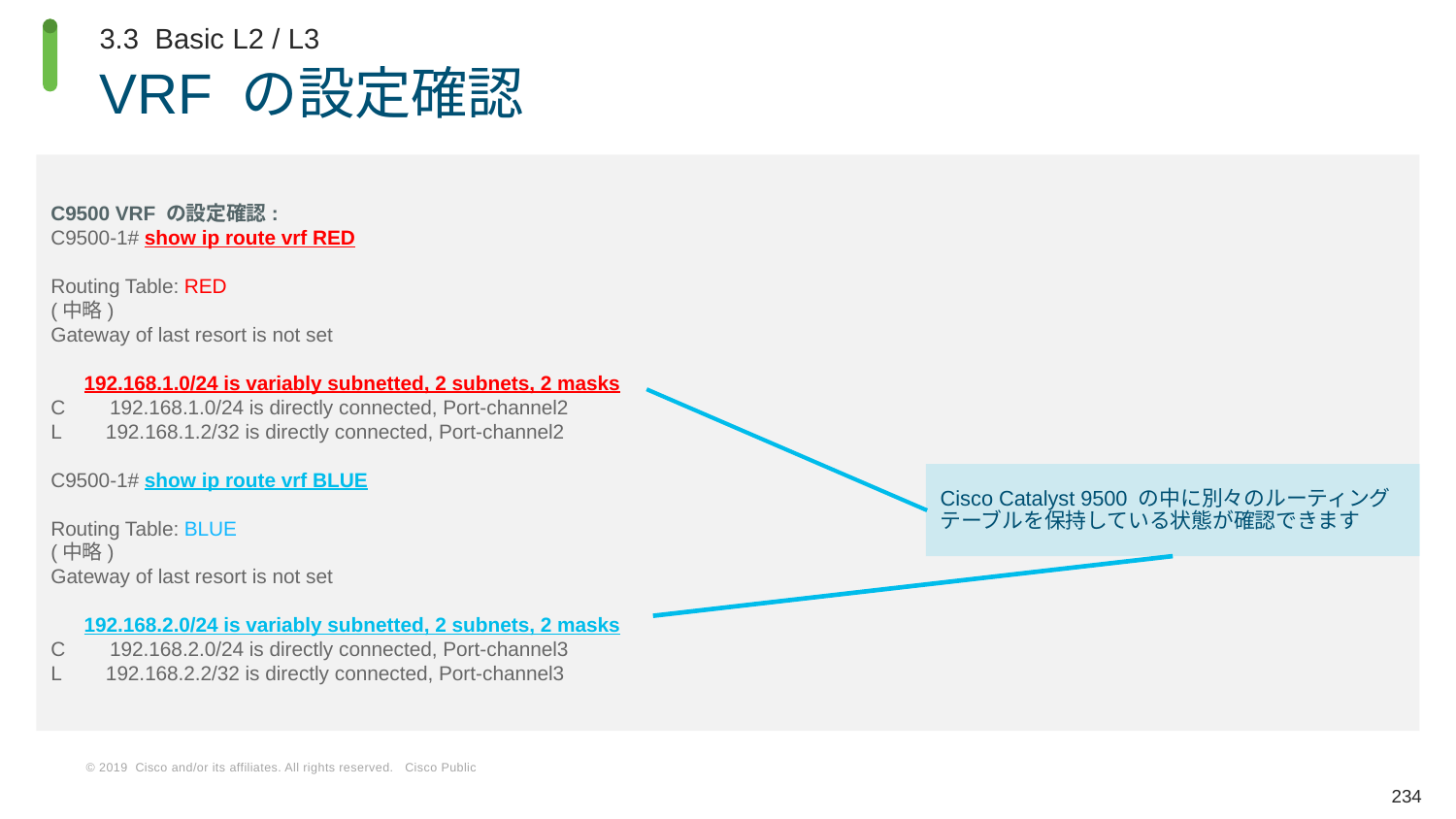

3.3  Basic L2 / L3
# VRF の設定確認
C9500 VRF の設定確認:
C9500-1# show ip route vrf RED

Routing Table: RED
(中略)
Gateway of last resort is not set

      192.168.1.0/24 is variably subnetted, 2 subnets, 2 masks
C        192.168.1.0/24 is directly connected, Port-channel2
L        192.168.1.2/32 is directly connected, Port-channel2

C9500-1# show ip route vrf BLUE

Routing Table: BLUE
(中略)
Gateway of last resort is not set

      192.168.2.0/24 is variably subnetted, 2 subnets, 2 masks
C        192.168.2.0/24 is directly connected, Port-channel3
L        192.168.2.2/32 is directly connected, Port-channel3
Cisco Catalyst 9500 の中に別々のルーティングテーブルを保持している状態が確認できます
234